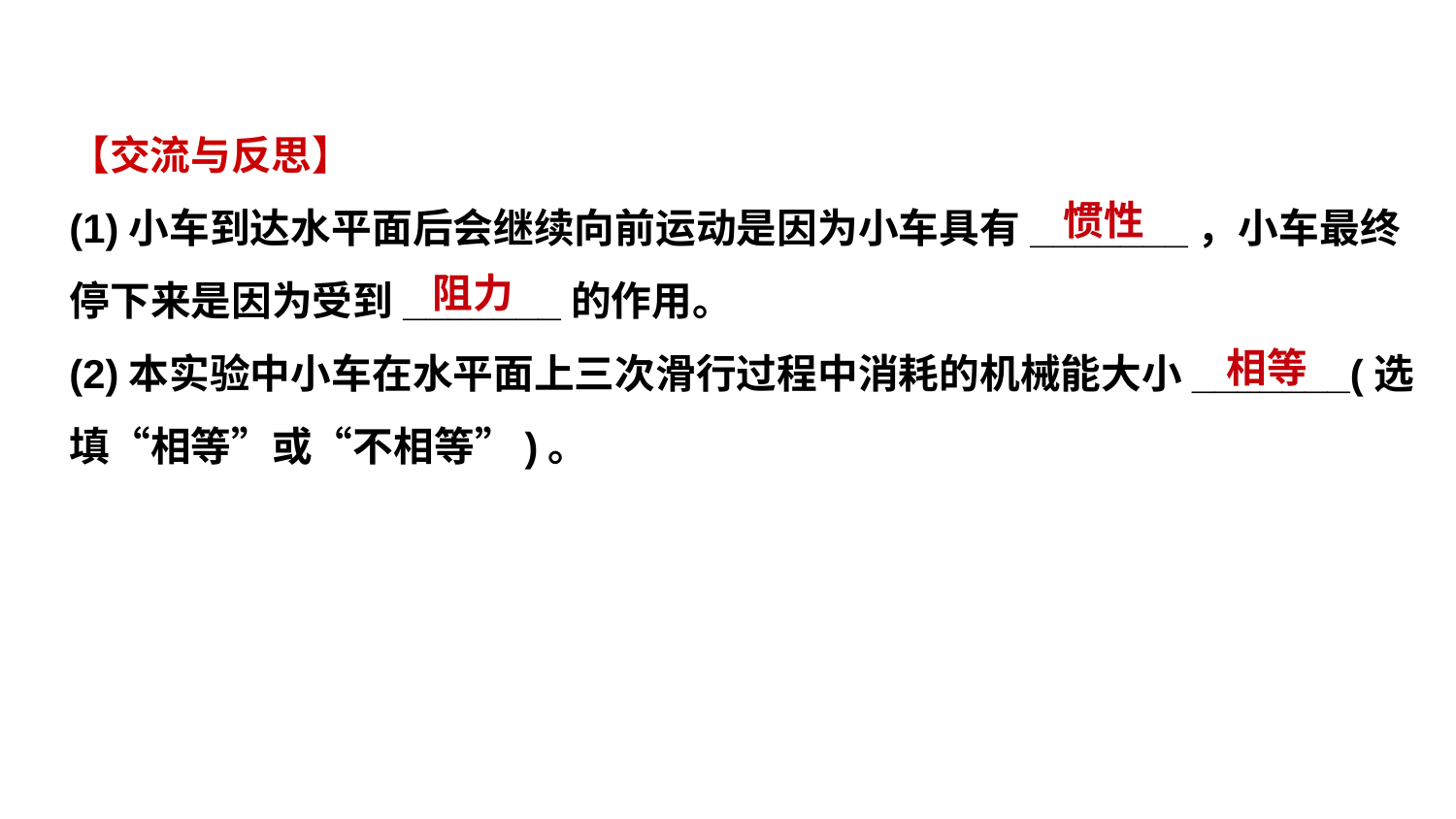

【交流与反思】
(1)小车到达水平面后会继续向前运动是因为小车具有_______，小车最终
停下来是因为受到_______的作用。
(2)本实验中小车在水平面上三次滑行过程中消耗的机械能大小_______(选
填“相等”或“不相等”)。

 惯性
 阻力
 相等